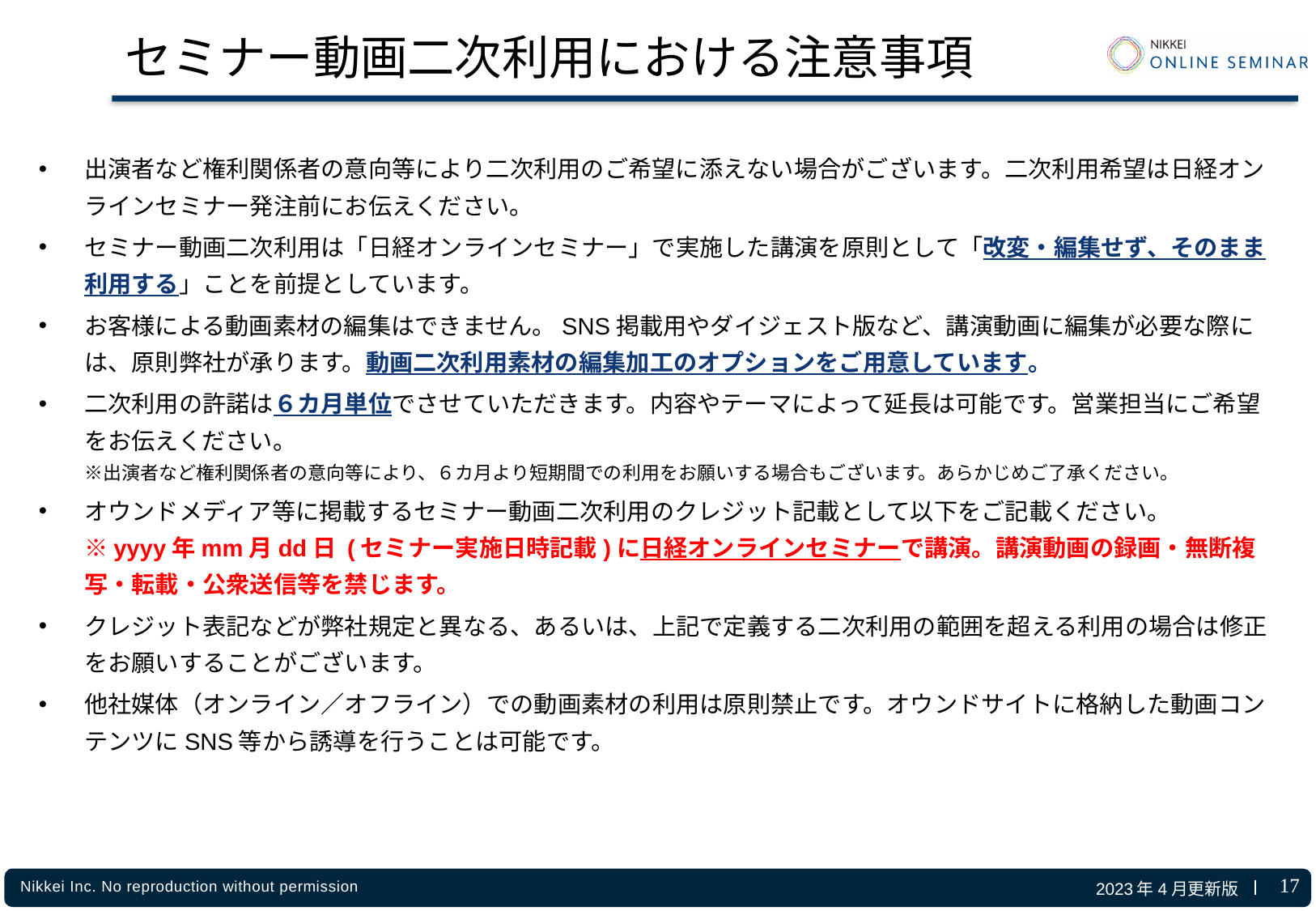

# セミナー動画二次利用における注意事項
出演者など権利関係者の意向等により二次利用のご希望に添えない場合がございます。二次利用希望は日経オンラインセミナー発注前にお伝えください。
セミナー動画二次利用は「日経オンラインセミナー」で実施した講演を原則として「改変・編集せず、そのまま利用する」ことを前提としています。
お客様による動画素材の編集はできません。SNS掲載用やダイジェスト版など、講演動画に編集が必要な際には、原則弊社が承ります。動画二次利用素材の編集加工のオプションをご用意しています。
二次利用の許諾は６カ月単位でさせていただきます。内容やテーマによって延長は可能です。営業担当にご希望をお伝えください。
※出演者など権利関係者の意向等により、６カ月より短期間での利用をお願いする場合もございます。あらかじめご了承ください。
オウンドメディア等に掲載するセミナー動画二次利用のクレジット記載として以下をご記載ください。
※yyyy年mm月dd日 (セミナー実施日時記載)に日経オンラインセミナーで講演。講演動画の録画・無断複写・転載・公衆送信等を禁じます。
クレジット表記などが弊社規定と異なる、あるいは、上記で定義する二次利用の範囲を超える利用の場合は修正をお願いすることがございます。
他社媒体（オンライン／オフライン）での動画素材の利用は原則禁止です。オウンドサイトに格納した動画コンテンツにSNS等から誘導を行うことは可能です。

17